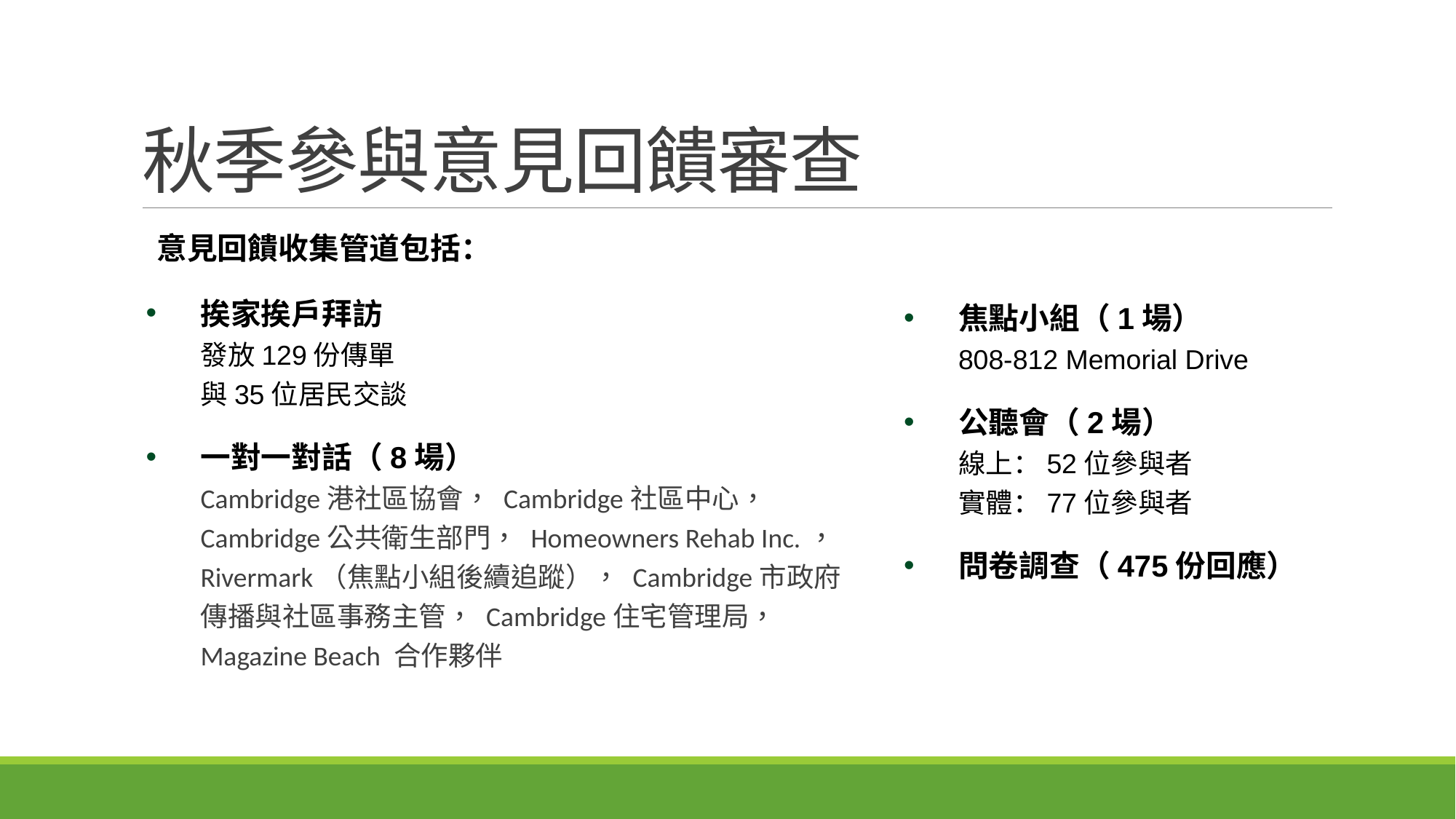

# 秋季參與意見回饋審查
意見回饋收集管道包括：
挨家挨戶拜訪
發放129份傳單
與35位居民交談
一對一對話（8場）
Cambridge港社區協會， Cambridge社區中心， Cambridge公共衛生部門， Homeowners Rehab Inc.， Rivermark（焦點小組後續追蹤）， Cambridge市政府傳播與社區事務主管， Cambridge住宅管理局， Magazine Beach 合作夥伴

焦點小組（1場）
808-812 Memorial Drive
公聽會（2場）
線上：52位參與者
實體：77位參與者
問卷調查（475份回應）